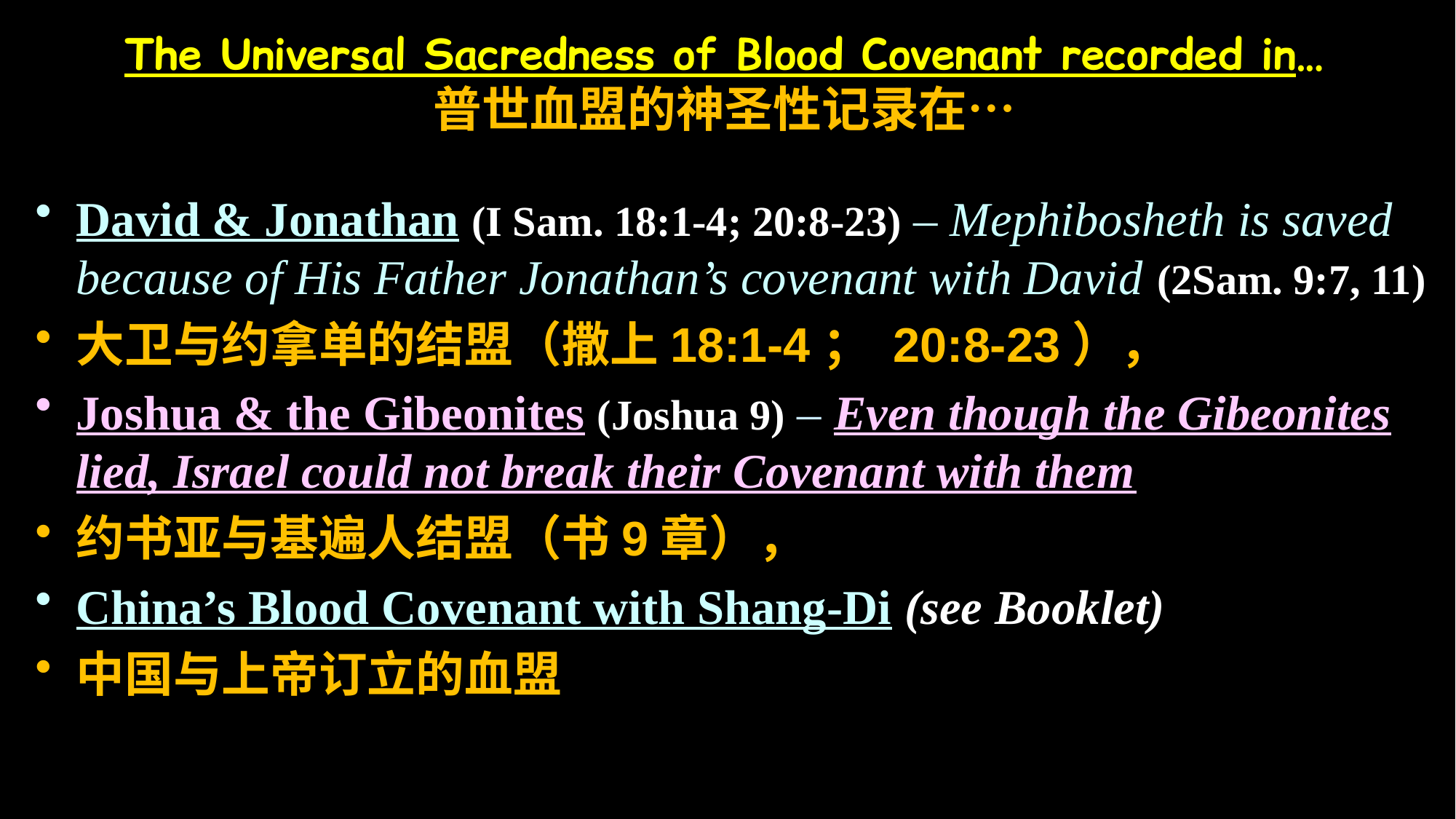

# The Universal Sacredness of Blood Covenant recorded in… 普世血盟的神圣性记录在…
David & Jonathan (I Sam. 18:1-4; 20:8-23) – Mephibosheth is saved because of His Father Jonathan’s covenant with David (2Sam. 9:7, 11)
大卫与约拿单的结盟（撒上18:1-4； 20:8-23），
Joshua & the Gibeonites (Joshua 9) – Even though the Gibeonites lied, Israel could not break their Covenant with them
约书亚与基遍人结盟（书9章），
China’s Blood Covenant with Shang-Di (see Booklet)
中国与上帝订立的血盟